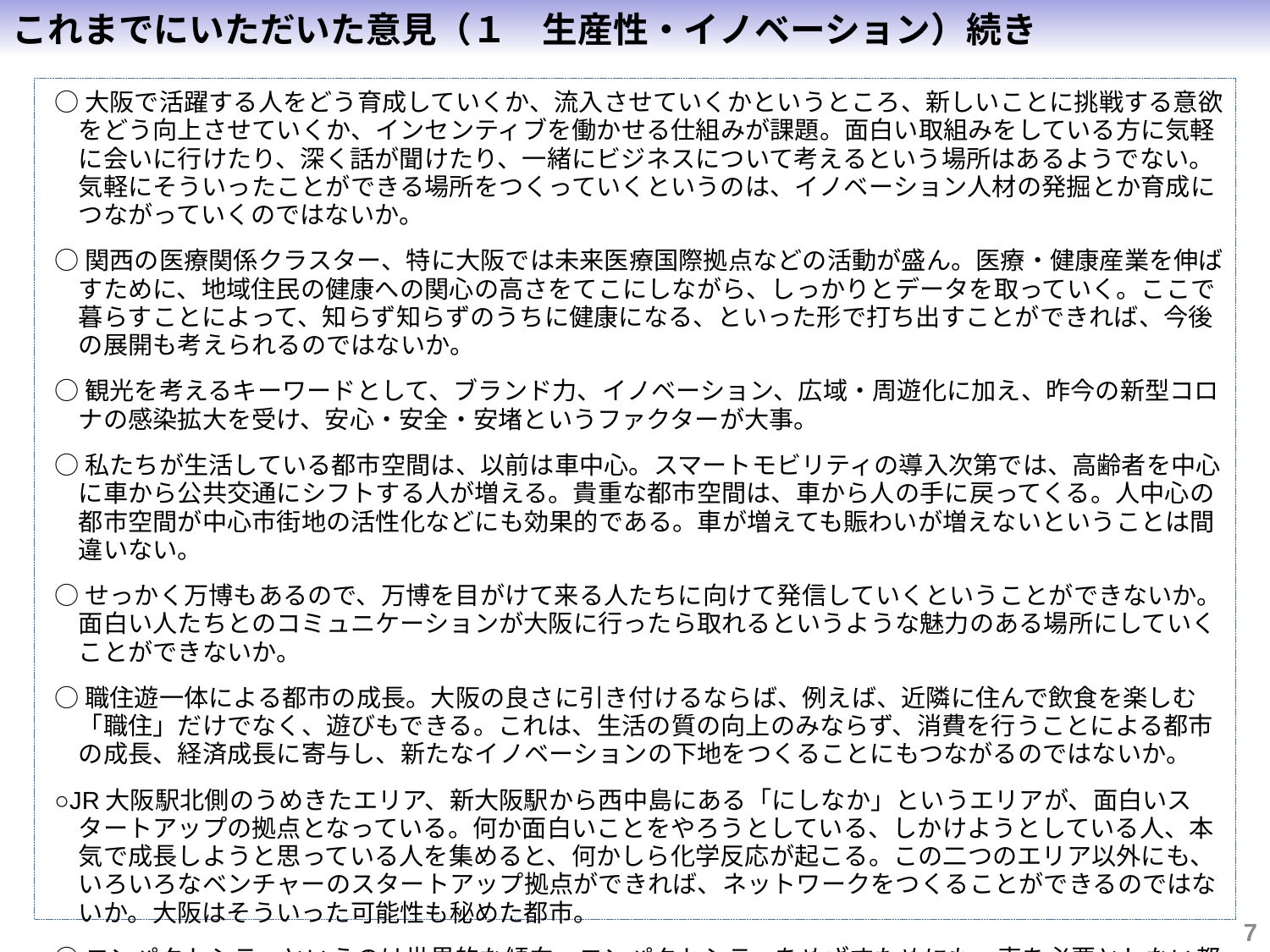

これまでにいただいた意見（１　生産性・イノベーション）続き
○大阪で活躍する人をどう育成していくか、流入させていくかというところ、新しいことに挑戦する意欲をどう向上させていくか、インセンティブを働かせる仕組みが課題。面白い取組みをしている方に気軽に会いに行けたり、深く話が聞けたり、一緒にビジネスについて考えるという場所はあるようでない。気軽にそういったことができる場所をつくっていくというのは、イノベーション人材の発掘とか育成につながっていくのではないか。
○関西の医療関係クラスター、特に大阪では未来医療国際拠点などの活動が盛ん。医療・健康産業を伸ばすために、地域住民の健康への関心の高さをてこにしながら、しっかりとデータを取っていく。ここで暮らすことによって、知らず知らずのうちに健康になる、といった形で打ち出すことができれば、今後の展開も考えられるのではないか。
○観光を考えるキーワードとして、ブランド力、イノベーション、広域・周遊化に加え、昨今の新型コロナの感染拡大を受け、安心・安全・安堵というファクターが大事。
○私たちが生活している都市空間は、以前は車中心。スマートモビリティの導入次第では、高齢者を中心に車から公共交通にシフトする人が増える。貴重な都市空間は、車から人の手に戻ってくる。人中心の都市空間が中心市街地の活性化などにも効果的である。車が増えても賑わいが増えないということは間違いない。
○せっかく万博もあるので、万博を目がけて来る人たちに向けて発信していくということができないか。面白い人たちとのコミュニケーションが大阪に行ったら取れるというような魅力のある場所にしていくことができないか。
○職住遊一体による都市の成長。大阪の良さに引き付けるならば、例えば、近隣に住んで飲食を楽しむ「職住」だけでなく、遊びもできる。これは、生活の質の向上のみならず、消費を行うことによる都市の成長、経済成長に寄与し、新たなイノベーションの下地をつくることにもつながるのではないか。
○JR大阪駅北側のうめきたエリア、新大阪駅から西中島にある「にしなか」というエリアが、面白いスタートアップの拠点となっている。何か面白いことをやろうとしている、しかけようとしている人、本気で成長しようと思っている人を集めると、何かしら化学反応が起こる。この二つのエリア以外にも、いろいろなベンチャーのスタートアップ拠点ができれば、ネットワークをつくることができるのではないか。大阪はそういった可能性も秘めた都市。
○コンパクトシティというのは世界的な傾向。コンパクトシティをめざすためにも、車を必要としない都市の在り方を考えるときに来ている。市街地内では歩行者中心の道路構造にして、歩車共存を考え、グリーンスローモビリティの出番。人中心の都市空間にするためには、車のスペースを人のスペースに変えていくことが必要。
7